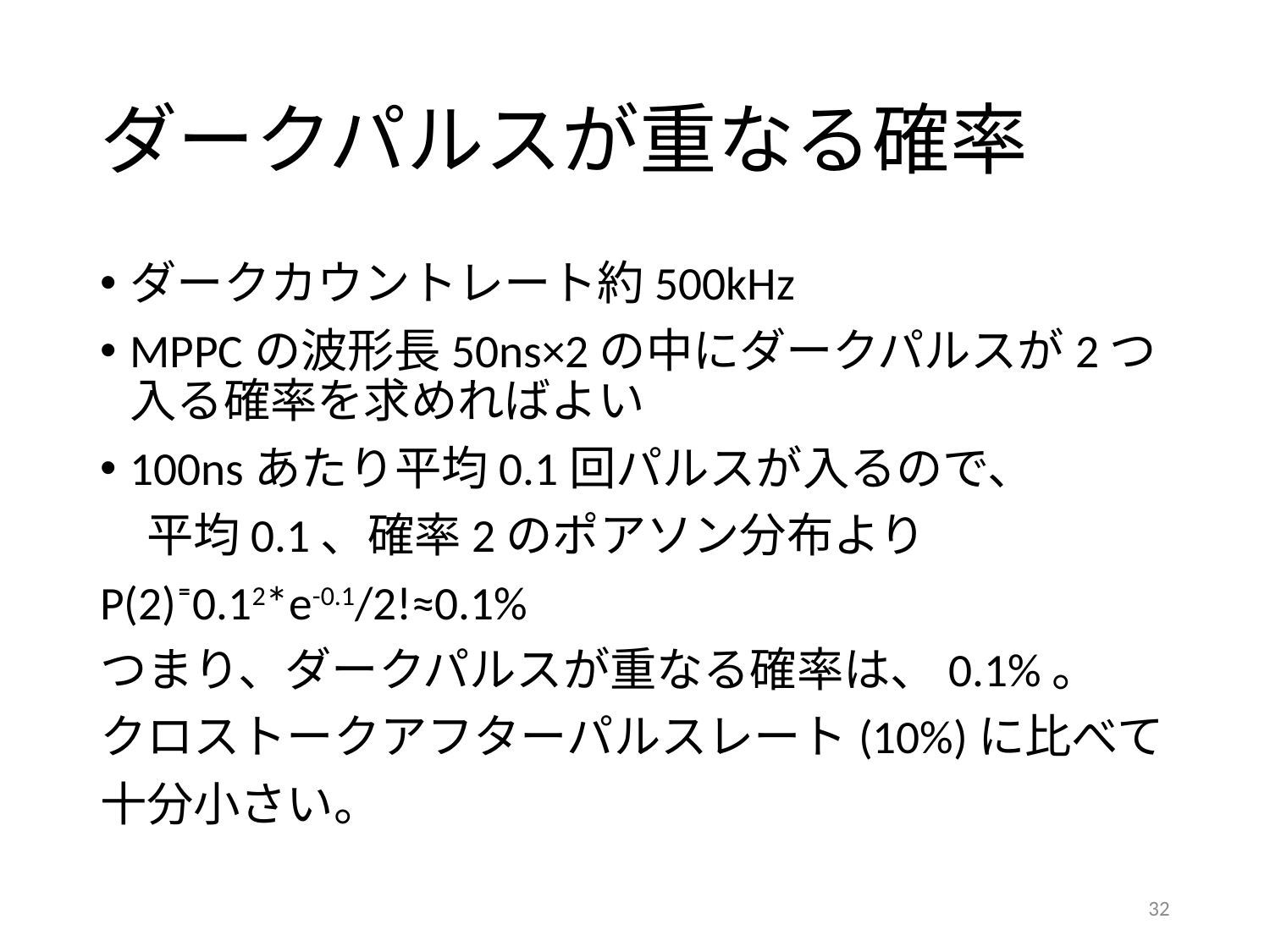

# ダークパルスが重なる確率
ダークカウントレート約500kHz
MPPCの波形長50ns×2の中にダークパルスが2つ入る確率を求めればよい
100nsあたり平均0.1回パルスが入るので、
　平均0.1、確率2のポアソン分布より
P(2)⁼0.12*e-0.1/2!≈0.1%
つまり、ダークパルスが重なる確率は、0.1%。
クロストークアフターパルスレート(10%)に比べて
十分小さい。

32